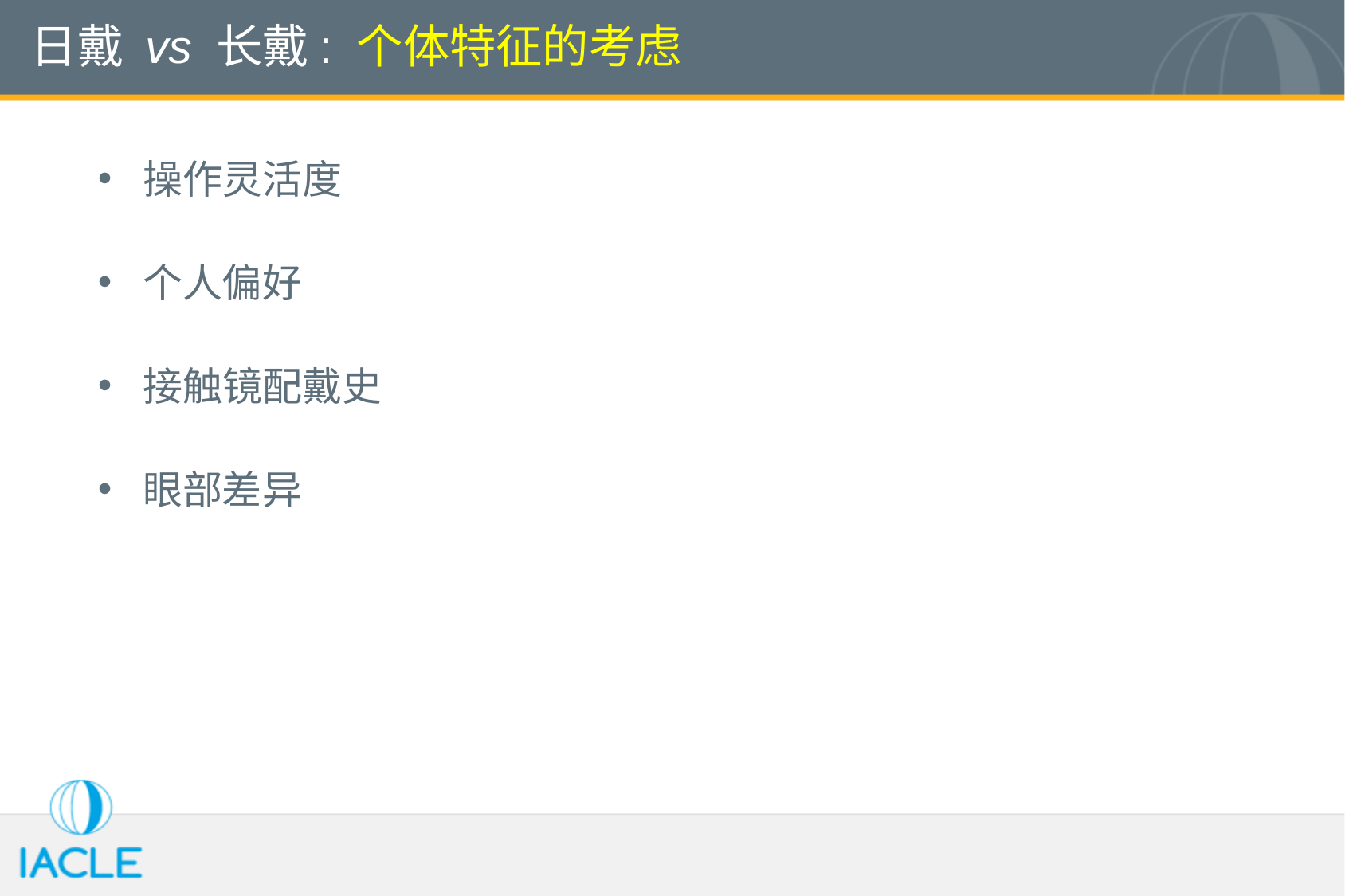

# 日戴 vs 长戴: 个体特征的考虑
操作灵活度
个人偏好
接触镜配戴史
眼部差异